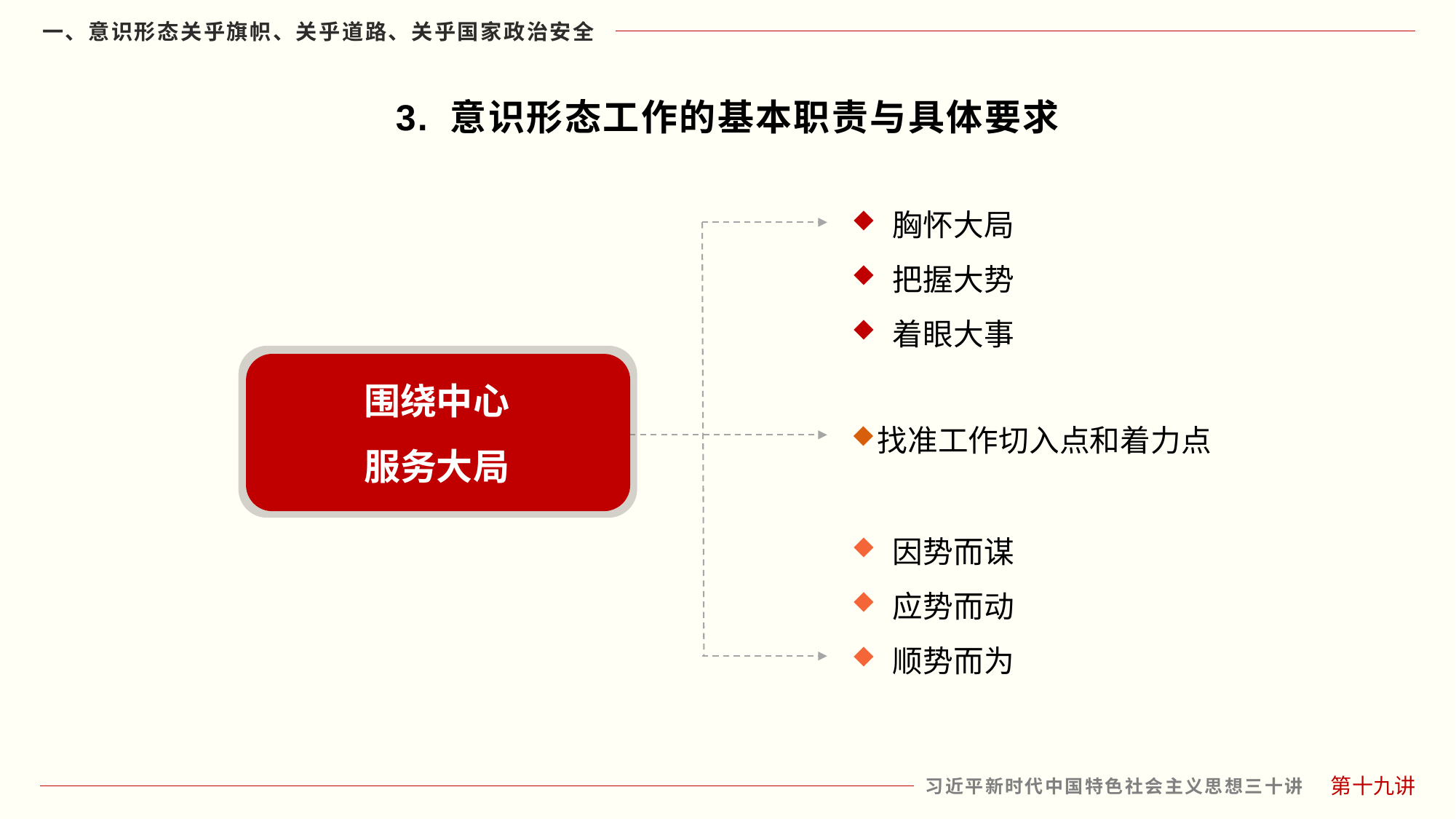

3. 意识形态工作的基本职责与具体要求
胸怀大局
把握大势
着眼大事

围绕中心
服务大局
找准工作切入点和着力点
因势而谋
应势而动
顺势而为